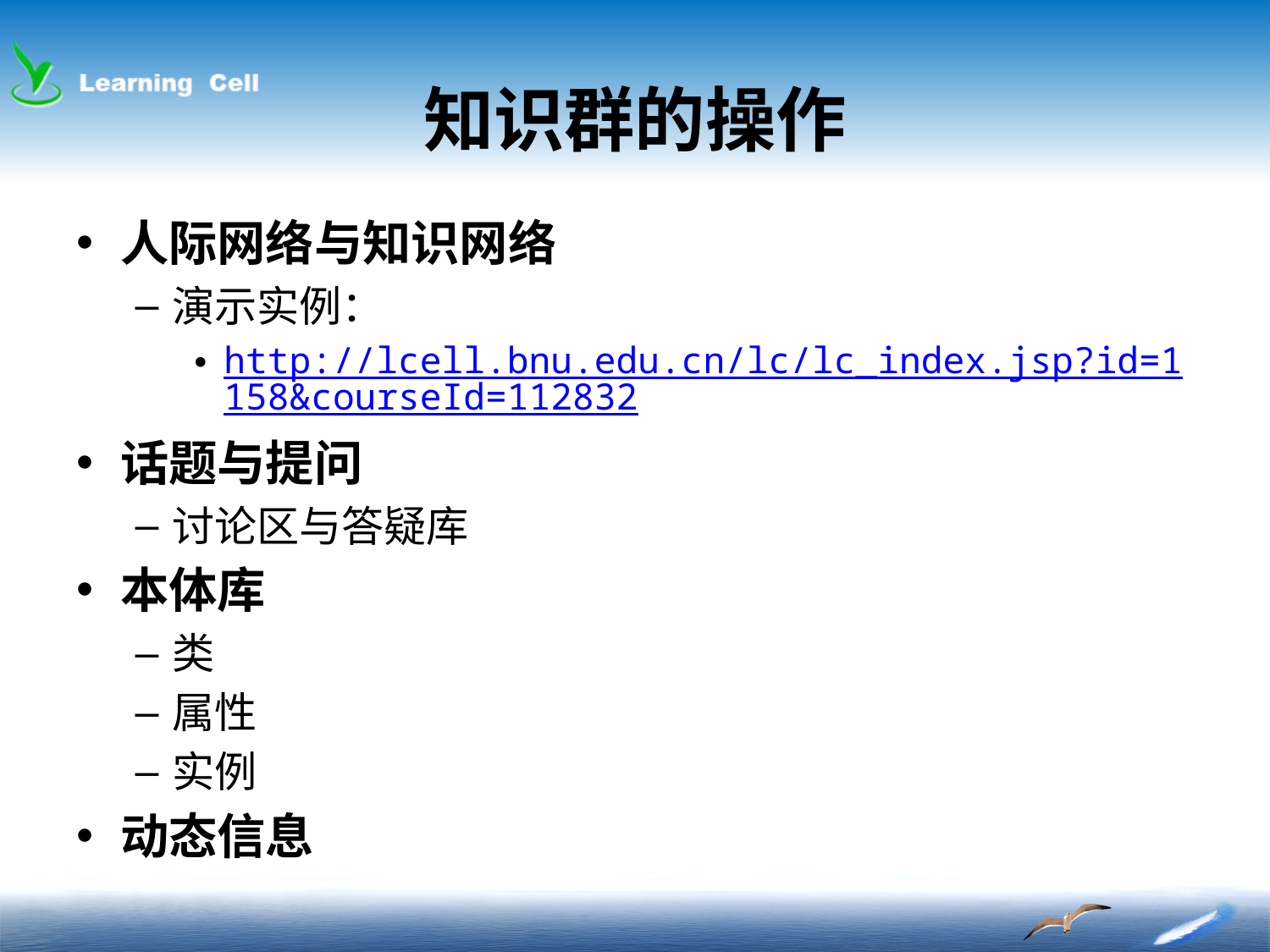

# 知识群的操作
人际网络与知识网络
演示实例：
http://lcell.bnu.edu.cn/lc/lc_index.jsp?id=1158&courseId=112832
话题与提问
讨论区与答疑库
本体库
类
属性
实例
动态信息